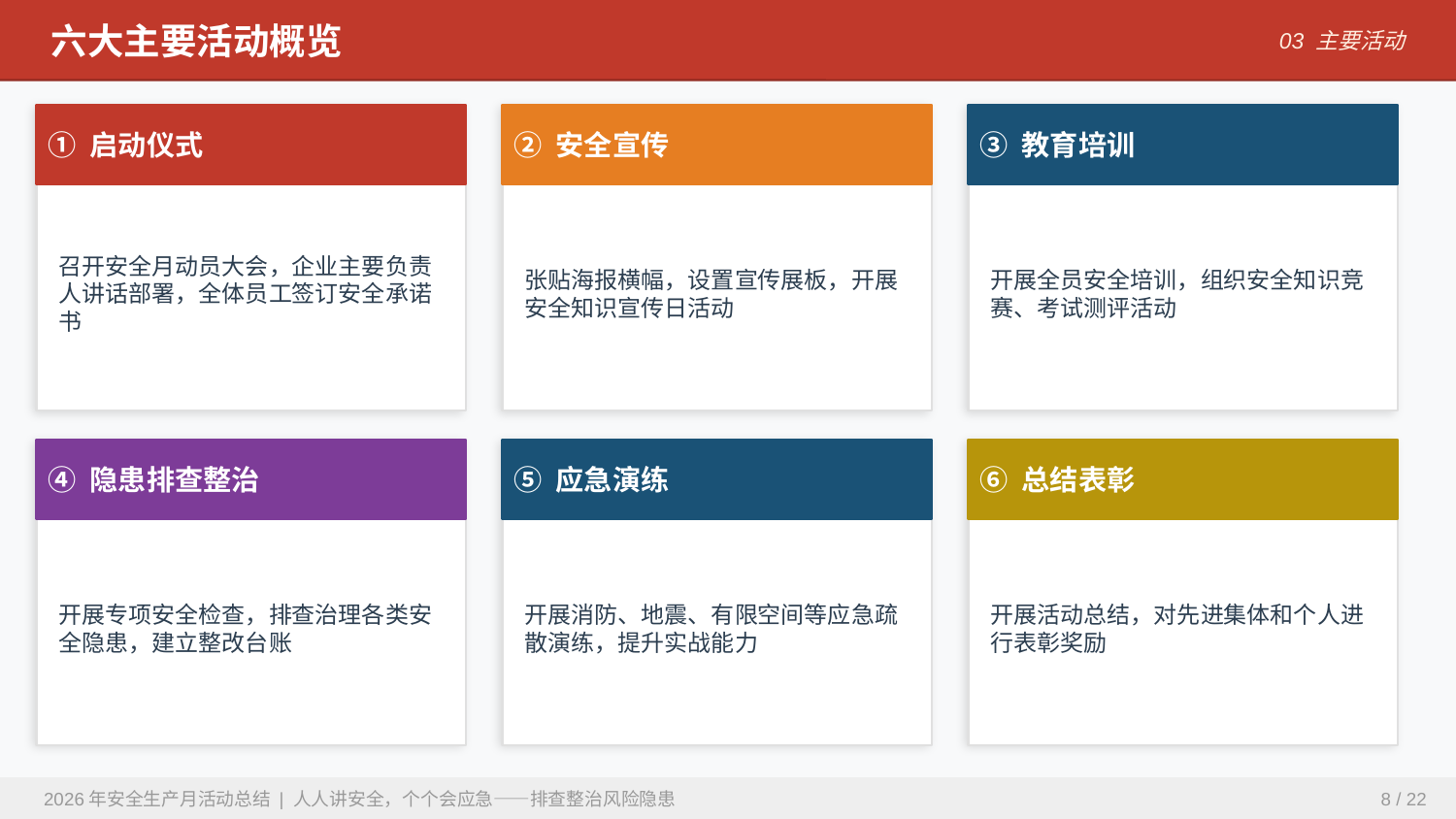

六大主要活动概览
03 主要活动

① 启动仪式
② 安全宣传
③ 教育培训
召开安全月动员大会，企业主要负责人讲话部署，全体员工签订安全承诺书
张贴海报横幅，设置宣传展板，开展安全知识宣传日活动
开展全员安全培训，组织安全知识竞赛、考试测评活动

④ 隐患排查整治
⑤ 应急演练
⑥ 总结表彰
开展专项安全检查，排查治理各类安全隐患，建立整改台账
开展消防、地震、有限空间等应急疏散演练，提升实战能力
开展活动总结，对先进集体和个人进行表彰奖励

2026年安全生产月活动总结 | 人人讲安全，个个会应急——排查整治风险隐患
8 / 22